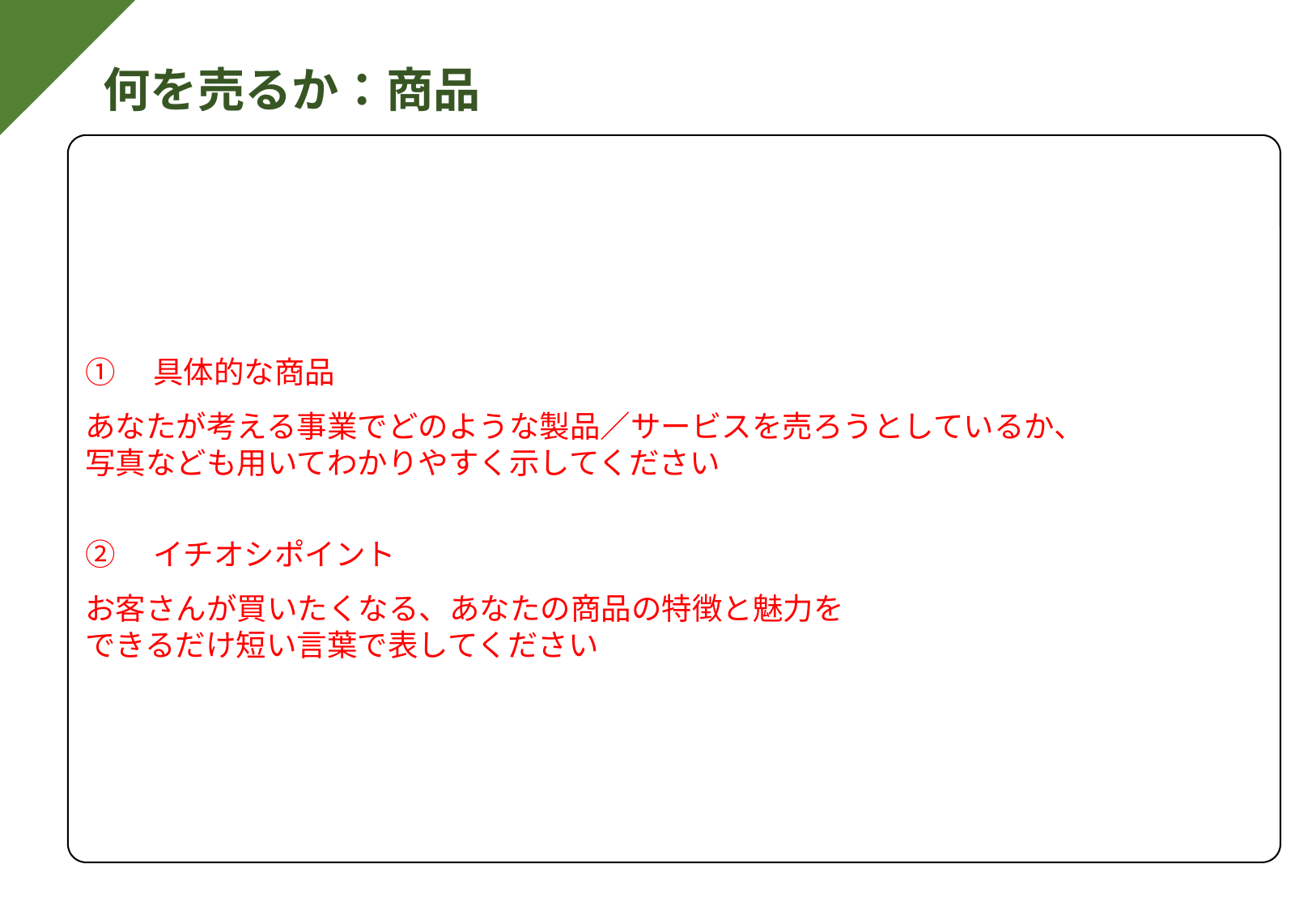

# 何を売るか：商品
①　具体的な商品
あなたが考える事業でどのような製品／サービスを売ろうとしているか、
写真なども用いてわかりやすく示してください

②　イチオシポイント
お客さんが買いたくなる、あなたの商品の特徴と魅力を
できるだけ短い言葉で表してください